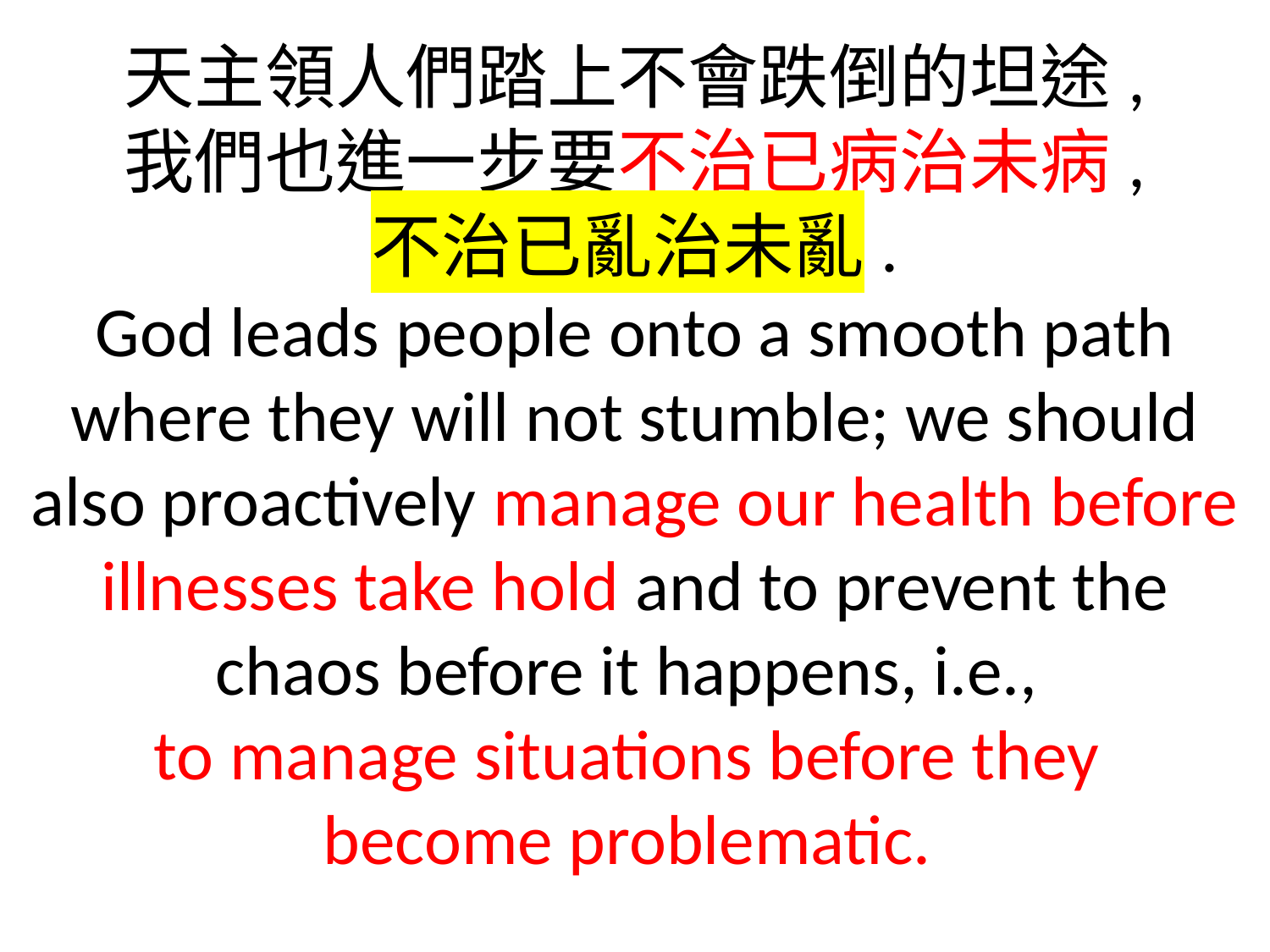

天主領人們踏上不會跌倒的坦途,
我們也進一步要不治已病治未病,
不治已亂治未亂.
God leads people onto a smooth path where they will not stumble; we should also proactively manage our health before illnesses take hold and to prevent the chaos before it happens, i.e.,
to manage situations before they
become problematic.